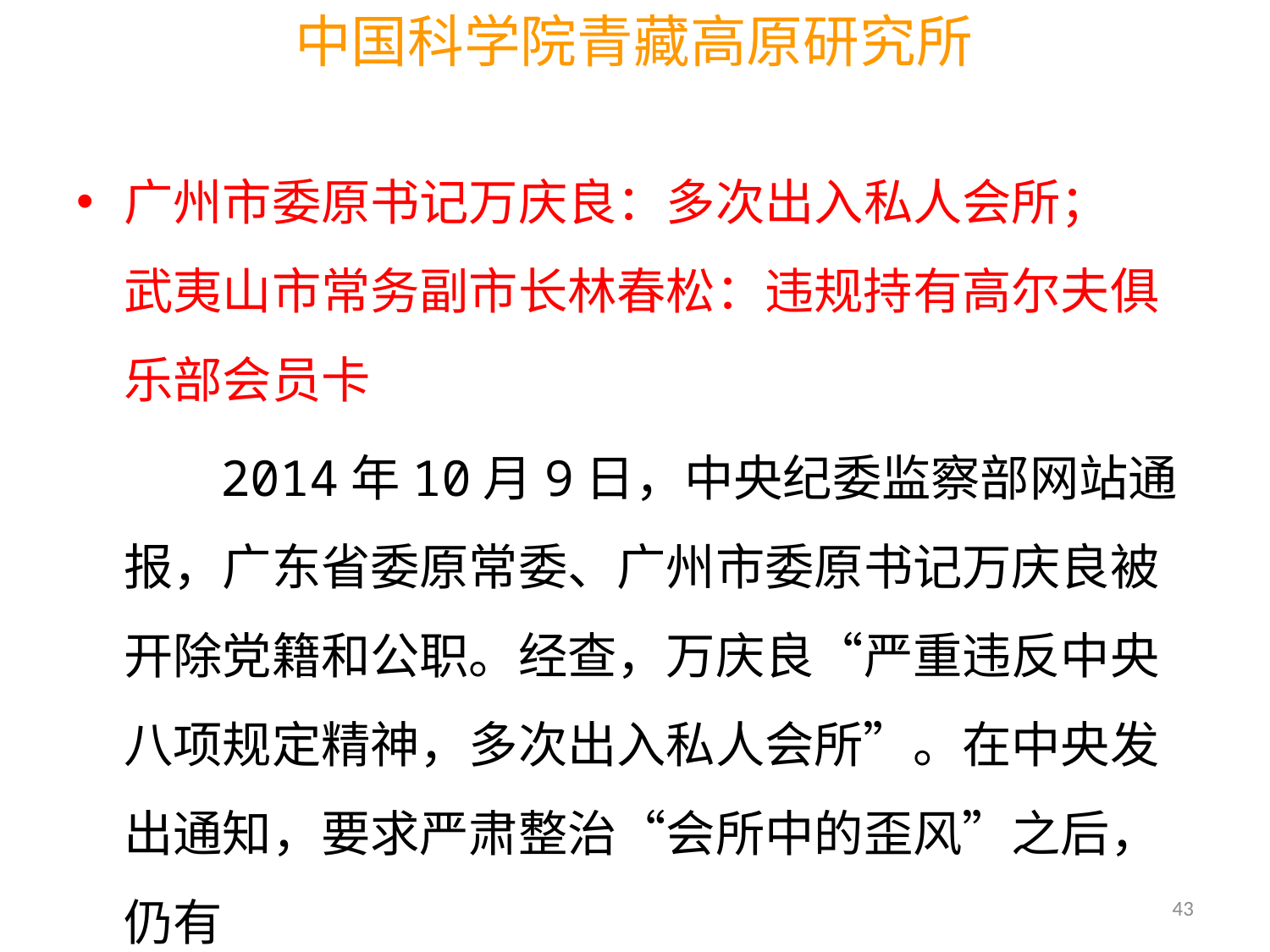

广州市委原书记万庆良：多次出入私人会所；
武夷山市常务副市长林春松：违规持有高尔夫俱乐部会员卡
  　　2014年10月9日，中央纪委监察部网站通报，广东省委原常委、广州市委原书记万庆良被开除党籍和公职。经查，万庆良“严重违反中央八项规定精神，多次出入私人会所”。在中央发出通知，要求严肃整治“会所中的歪风”之后，仍有
43